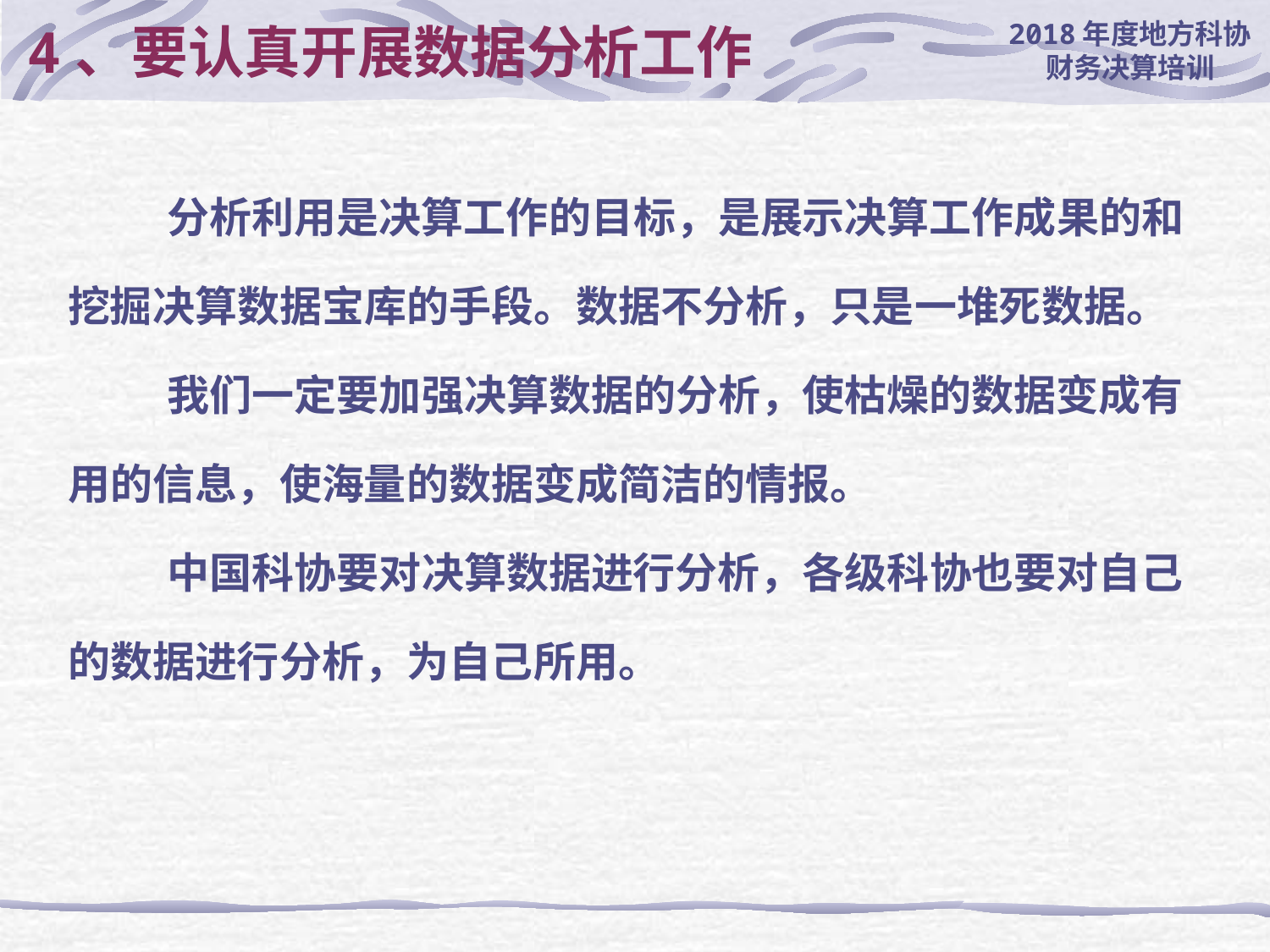

# 4、要认真开展数据分析工作
分析利用是决算工作的目标，是展示决算工作成果的和挖掘决算数据宝库的手段。数据不分析，只是一堆死数据。
我们一定要加强决算数据的分析，使枯燥的数据变成有用的信息，使海量的数据变成简洁的情报。
中国科协要对决算数据进行分析，各级科协也要对自己的数据进行分析，为自己所用。